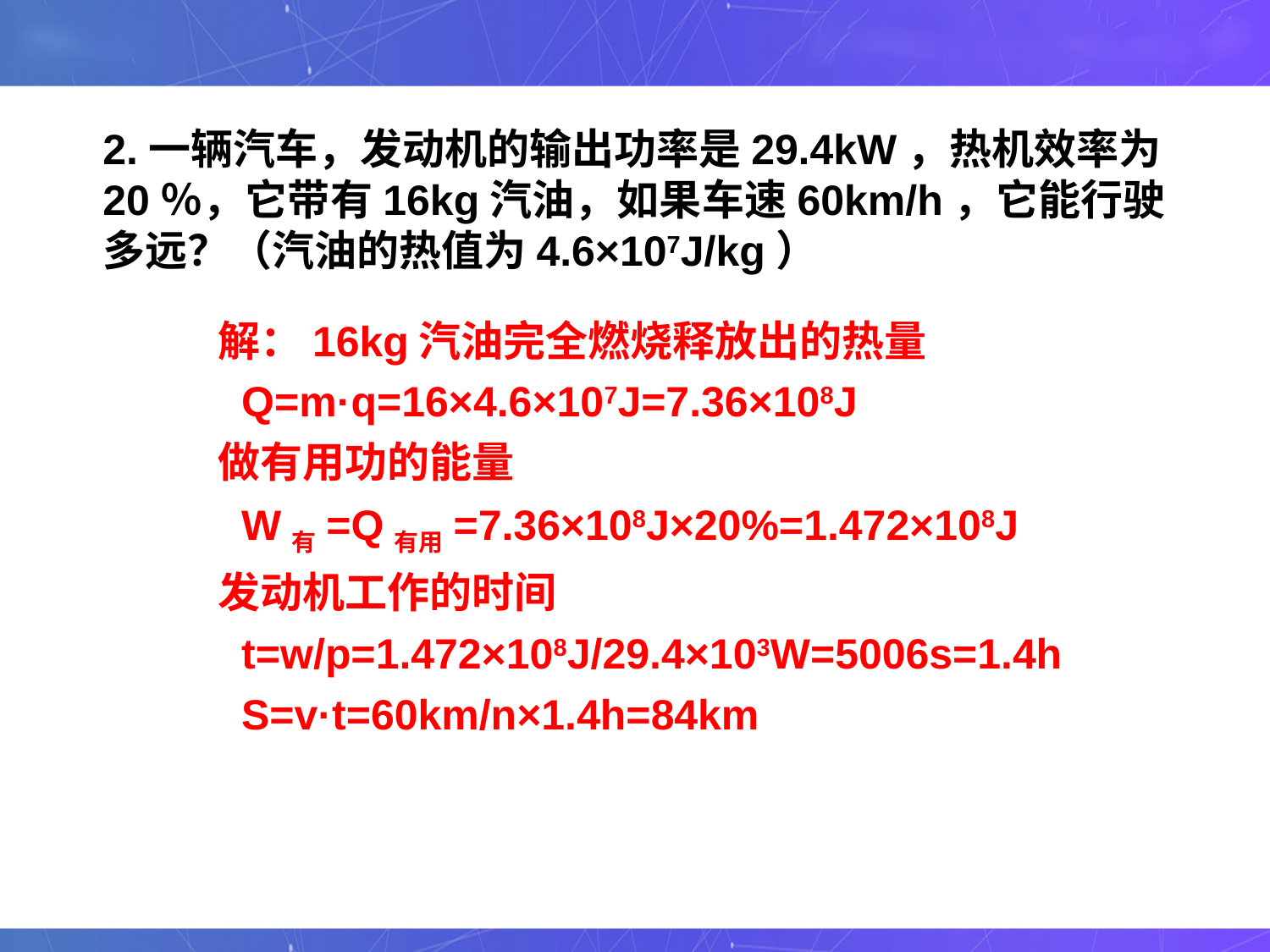

2.一辆汽车，发动机的输出功率是29.4kW，热机效率为20％，它带有16kg汽油，如果车速60km/h，它能行驶多远？（汽油的热值为4.6×107J/kg）
解：16kg汽油完全燃烧释放出的热量
  Q=m·q=16×4.6×107J=7.36×108J
做有用功的能量
  W有=Q有用=7.36×108J×20%=1.472×108J
发动机工作的时间
  t=w/p=1.472×108J/29.4×103W=5006s=1.4h
  S=v·t=60km/n×1.4h=84km